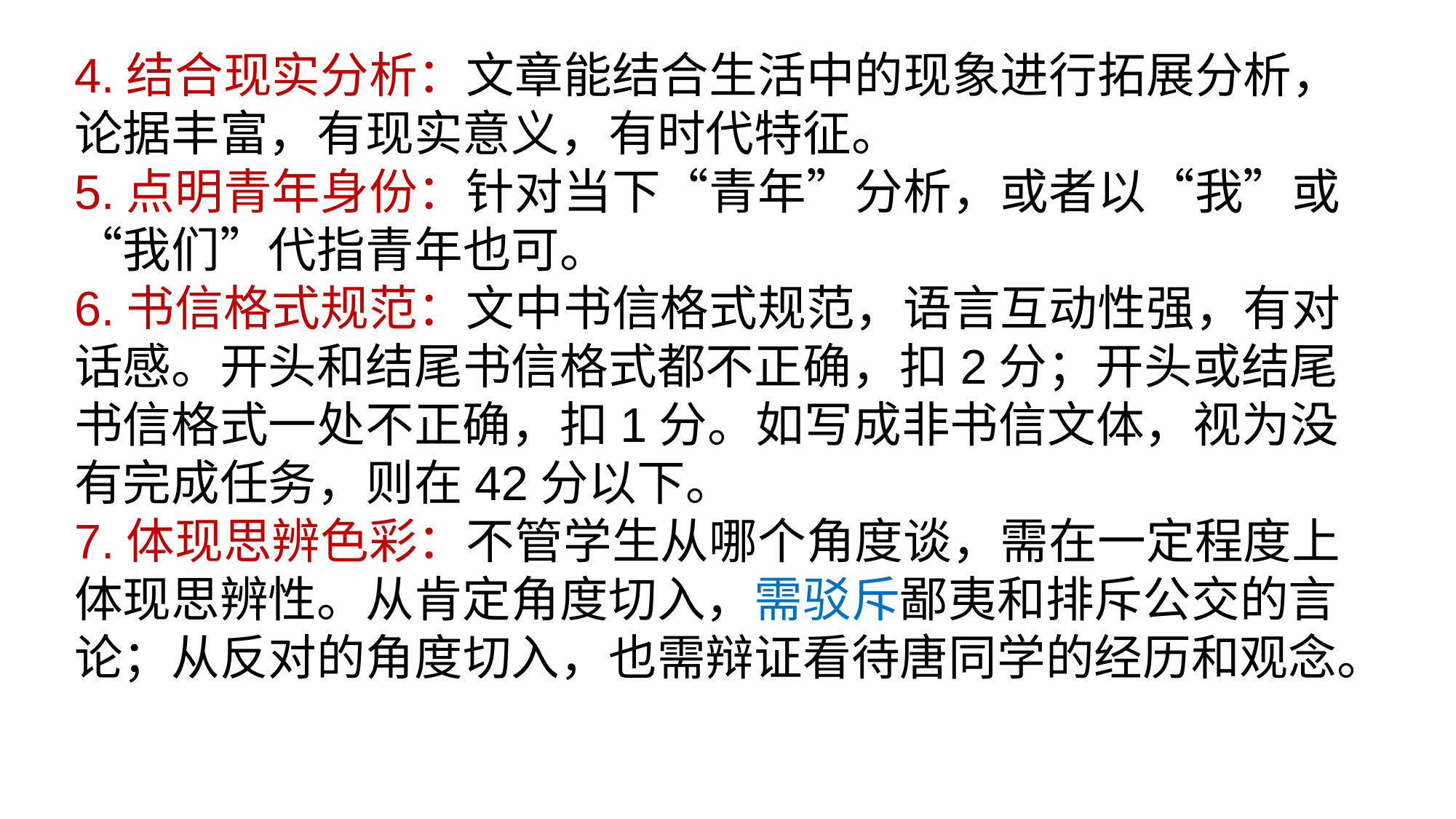

4.结合现实分析：文章能结合生活中的现象进行拓展分析，论据丰富，有现实意义，有时代特征。
5.点明青年身份：针对当下“青年”分析，或者以“我”或“我们”代指青年也可。
6.书信格式规范：文中书信格式规范，语言互动性强，有对话感。开头和结尾书信格式都不正确，扣2分；开头或结尾书信格式一处不正确，扣1分。如写成非书信文体，视为没有完成任务，则在42分以下。
7.体现思辨色彩：不管学生从哪个角度谈，需在一定程度上体现思辨性。从肯定角度切入，需驳斥鄙夷和排斥公交的言论；从反对的角度切入，也需辩证看待唐同学的经历和观念。